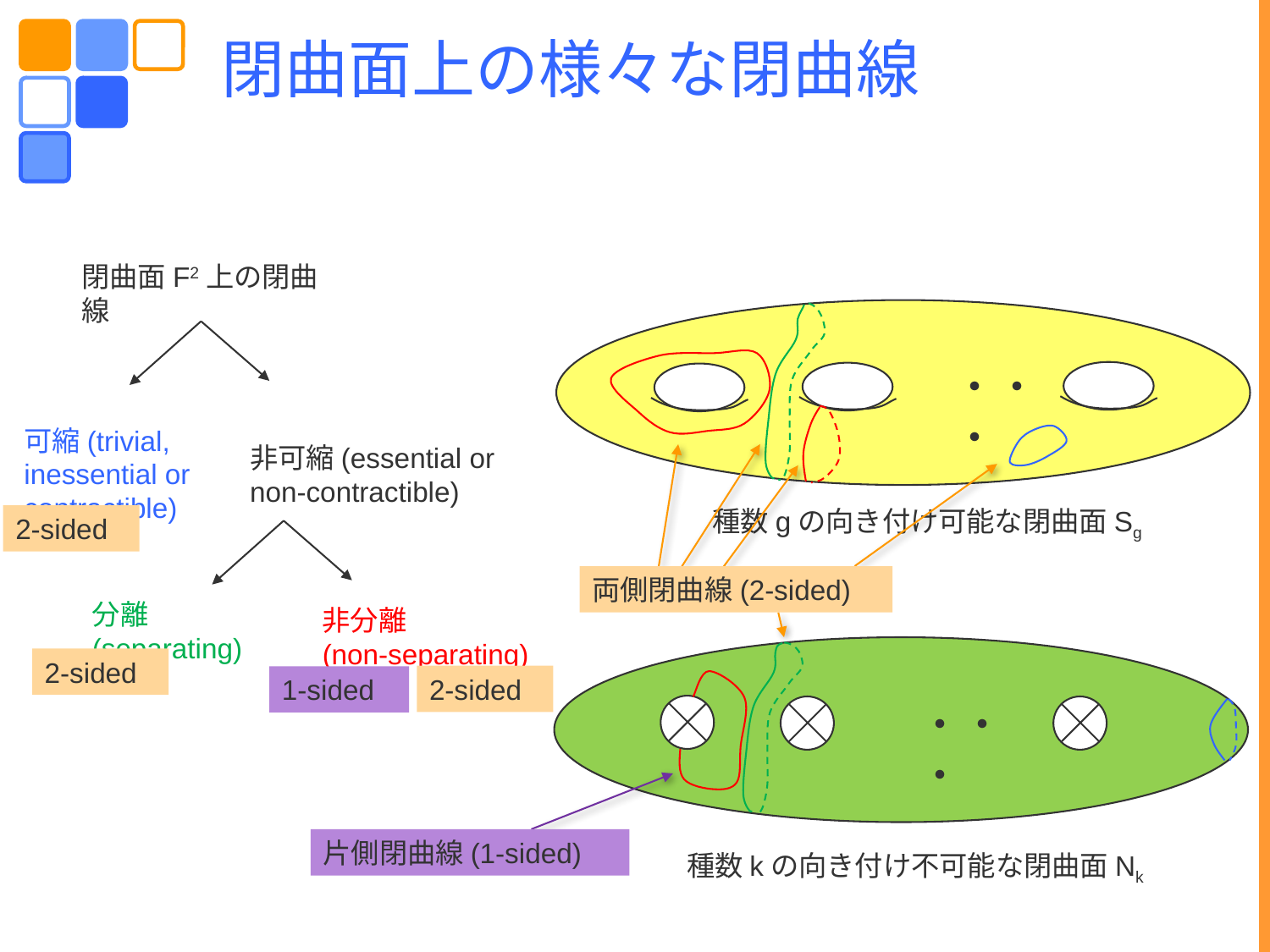

閉曲面上の様々な閉曲線
閉曲面F2上の閉曲線

・・・

可縮(trivial, inessential or contractible)

非可縮(essential or
non-contractible)
両側閉曲線(2-sided)
種数gの向き付け可能な閉曲面Sg
2-sided
2-sided
2-sided
1-sided
分離(separating)
非分離
(non-separating)

・・・

片側閉曲線(1-sided)
種数kの向き付け不可能な閉曲面Nk